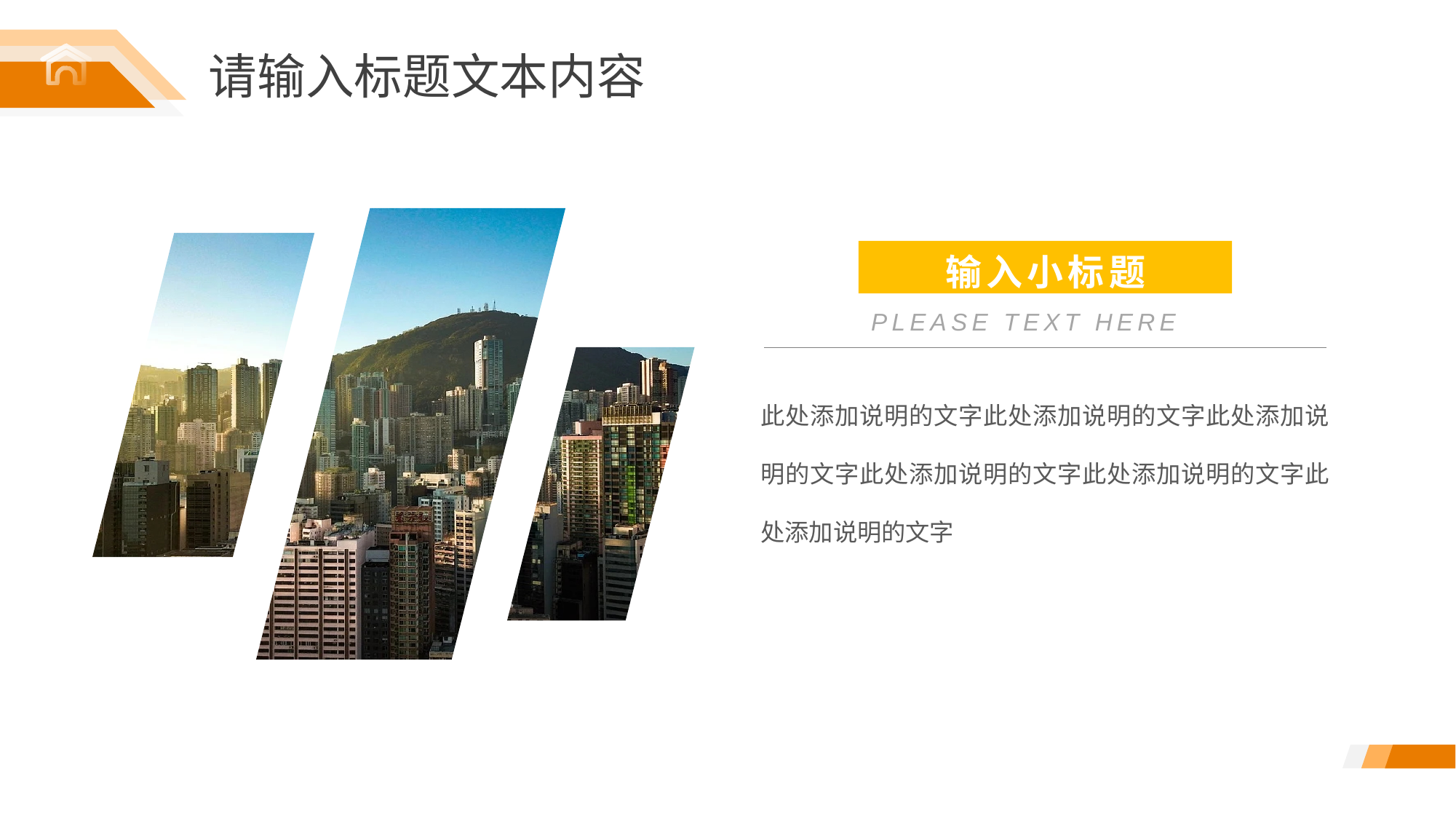

输入小标题
PLEASE TEXT HERE
此处添加说明的文字此处添加说明的文字此处添加说明的文字此处添加说明的文字此处添加说明的文字此处添加说明的文字